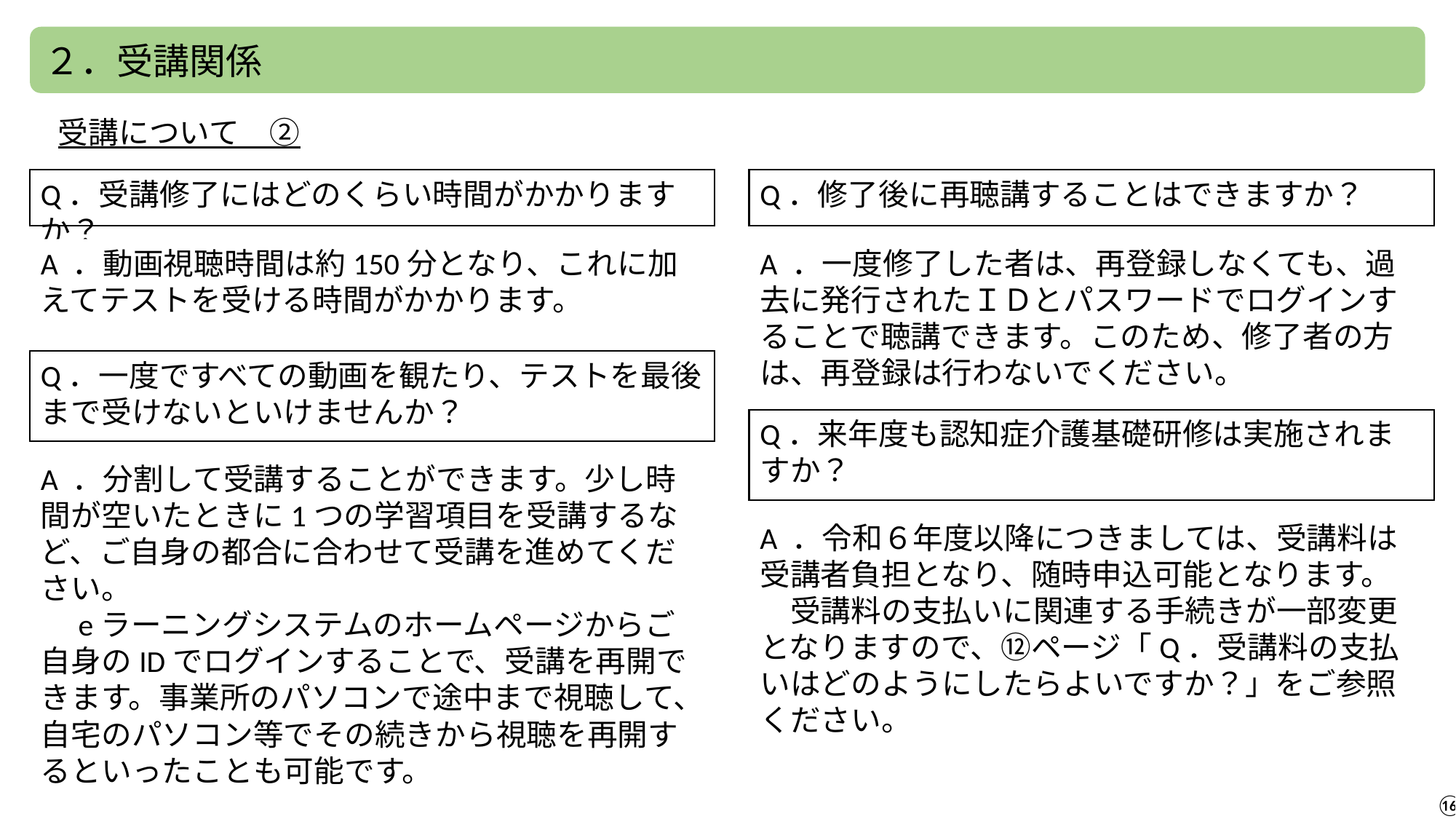

２．受講関係
受講について　②
Q．修了後に再聴講することはできますか？
Q．受講修了にはどのくらい時間がかかりますか？
A ．一度修了した者は、再登録しなくても、過去に発行されたＩＤとパスワードでログインすることで聴講できます。このため、修了者の方は、再登録は行わないでください。
A ．動画視聴時間は約150分となり、これに加えてテストを受ける時間がかかります。
Q．一度ですべての動画を観たり、テストを最後まで受けないといけませんか？
Q．来年度も認知症介護基礎研修は実施されますか？
A ．分割して受講することができます。少し時間が空いたときに1つの学習項目を受講するなど、ご自身の都合に合わせて受講を進めてください。
　eラーニングシステムのホームページからご自身のIDでログインすることで、受講を再開できます。事業所のパソコンで途中まで視聴して、自宅のパソコン等でその続きから視聴を再開するといったことも可能です。
A ．令和６年度以降につきましては、受講料は受講者負担となり、随時申込可能となります。
　受講料の支払いに関連する手続きが一部変更となりますので、⑫ページ「Q．受講料の支払いはどのようにしたらよいですか？」をご参照ください。

⑯